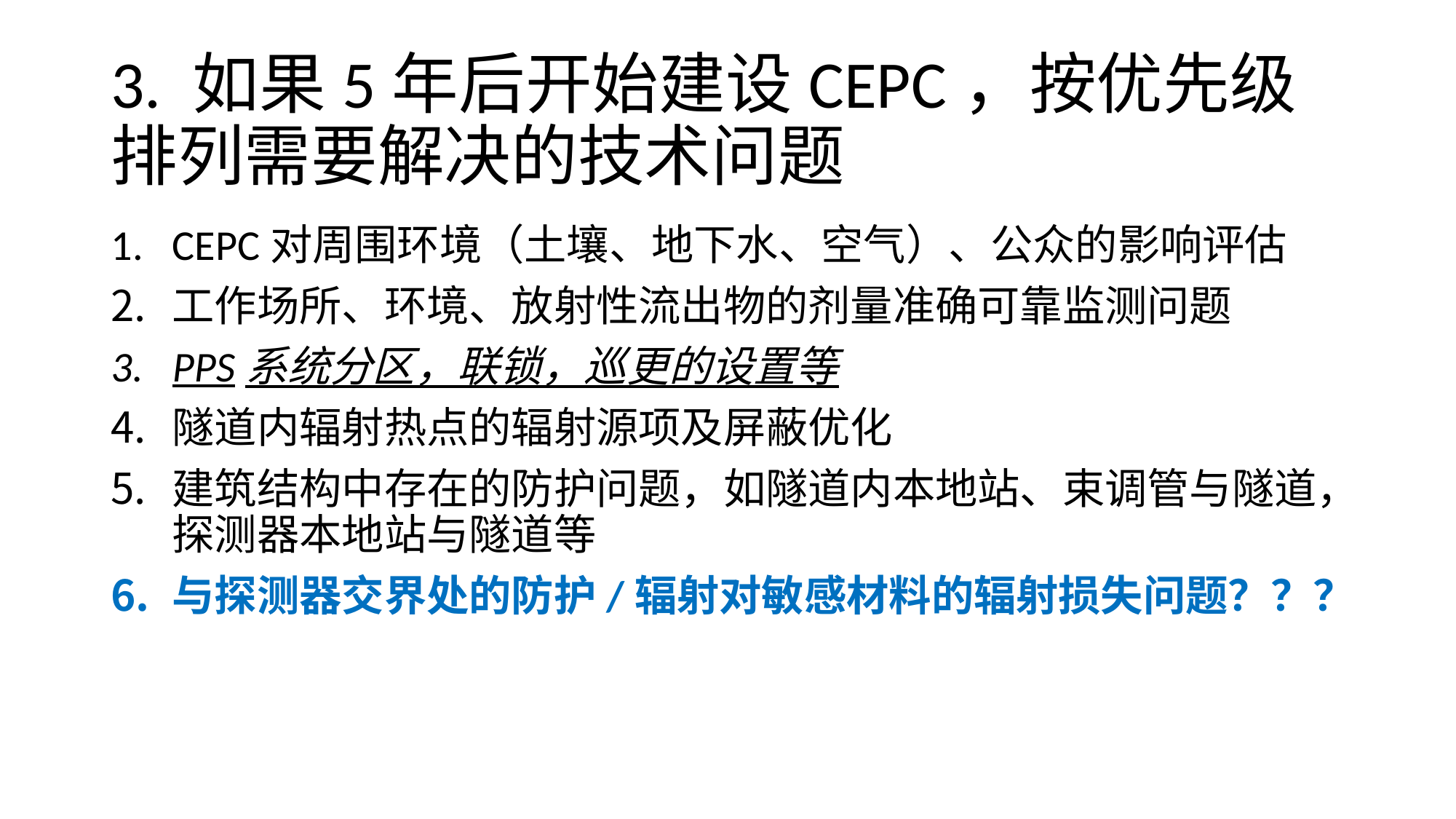

# 3. 如果5年后开始建设CEPC，按优先级排列需要解决的技术问题
CEPC对周围环境（土壤、地下水、空气）、公众的影响评估
工作场所、环境、放射性流出物的剂量准确可靠监测问题
PPS系统分区，联锁，巡更的设置等
隧道内辐射热点的辐射源项及屏蔽优化
建筑结构中存在的防护问题，如隧道内本地站、束调管与隧道，探测器本地站与隧道等
与探测器交界处的防护/辐射对敏感材料的辐射损失问题？？？